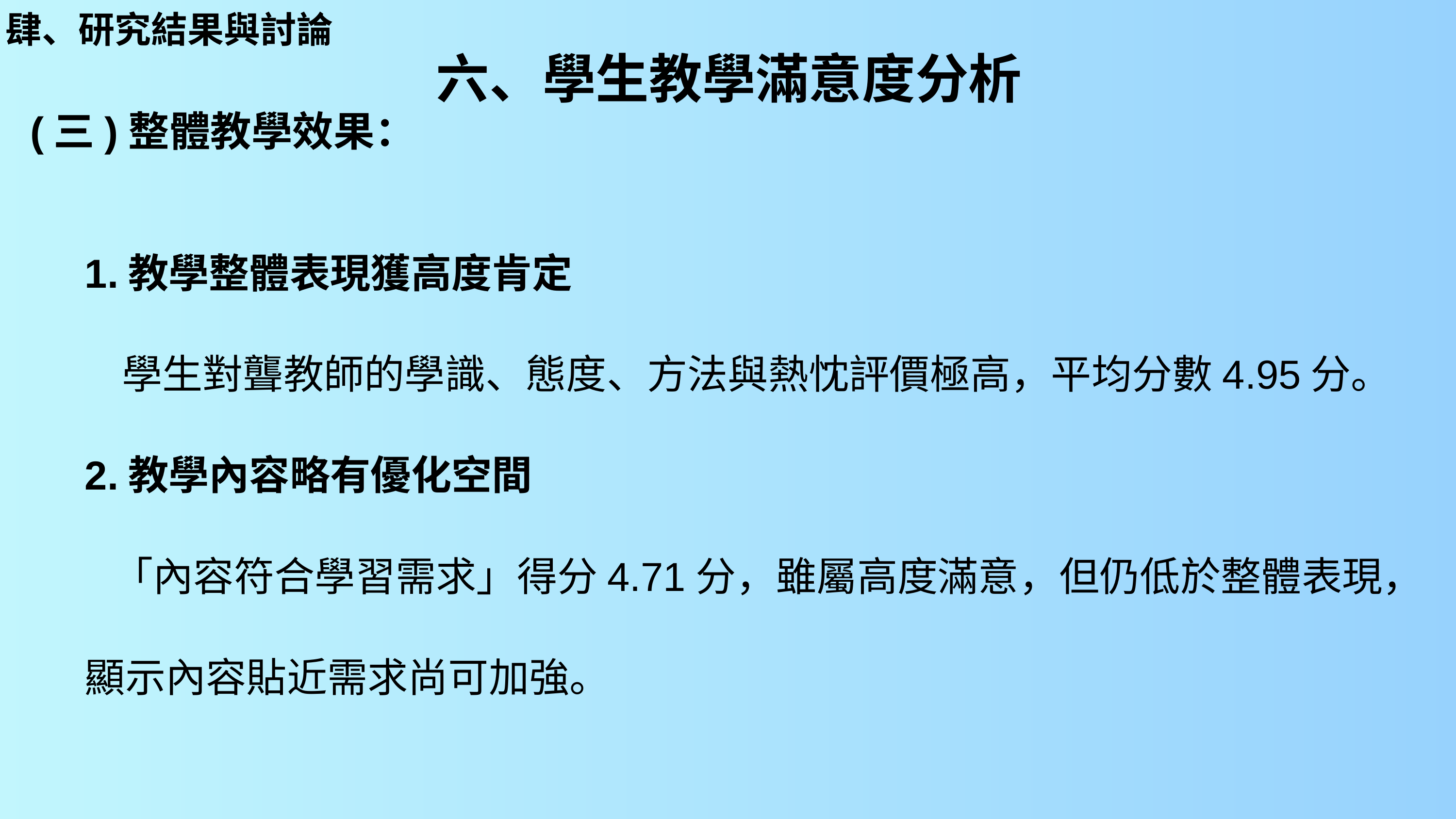

肆、研究結果與討論

六、學生教學滿意度分析

(三)整體教學效果：
1.教學整體表現獲高度肯定
   學生對聾教師的學識、態度、方法與熱忱評價極高，平均分數4.95分。
2.教學內容略有優化空間
  「內容符合學習需求」得分4.71分，雖屬高度滿意，但仍低於整體表現，顯示內容貼近需求尚可加強。